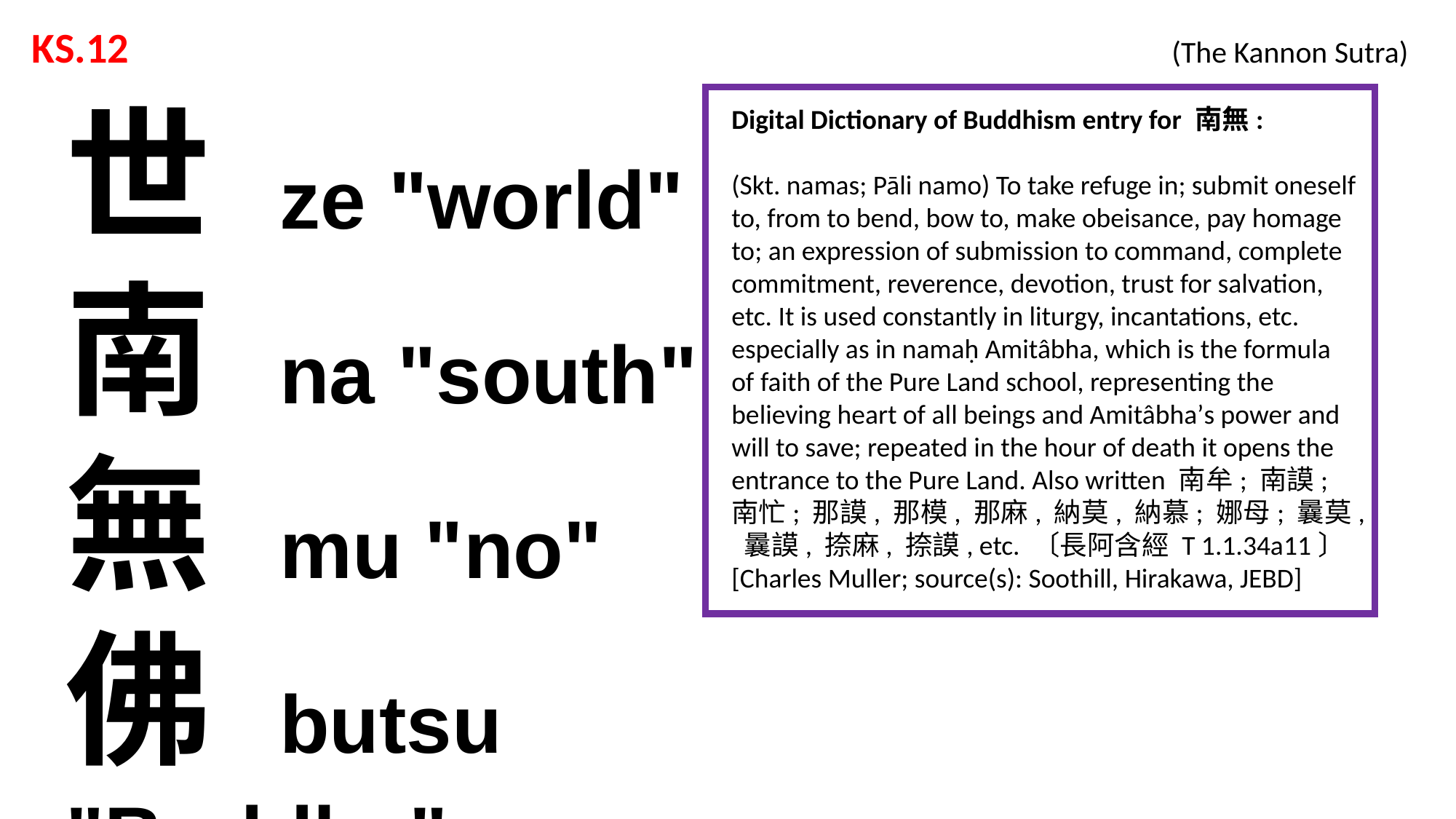

KS.12  			  			                                       (The Kannon Sutra)
世 ze "world"
南 na "south"
無 mu "no"
佛 butsu "Buddha"

Digital Dictionary of Buddhism entry for 南無:

(Skt. namas; Pāli namo) To take refuge in; submit oneself to, from to bend, bow to, make obeisance, pay homage to; an expression of submission to command, complete commitment, reverence, devotion, trust for salvation, etc. It is used constantly in liturgy, incantations, etc. especially as in namaḥ Amitâbha, which is the formula of faith of the Pure Land school, representing the believing heart of all beings and Amitâbhaʼs power and will to save; repeated in the hour of death it opens the entrance to the Pure Land. Also written 南牟; 南謨; 南忙; 那謨, 那模, 那麻, 納莫, 納慕; 娜母; 曩莫, 曩謨, 捺麻, 捺謨, etc. 〔長阿含經 T 1.1.34a11〕 [Charles Muller; source(s): Soothill, Hirakawa, JEBD]